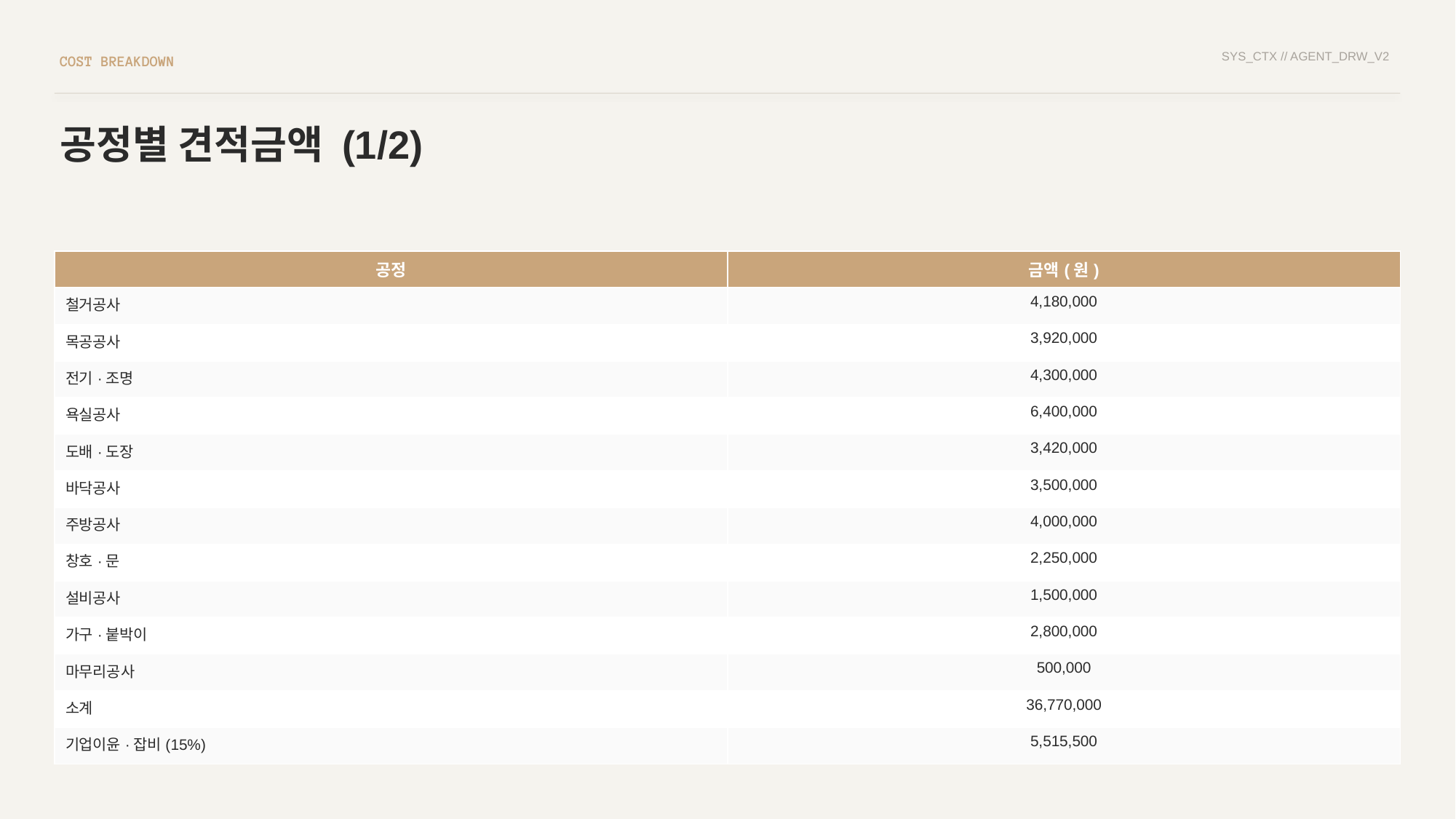

SYS_CTX // AGENT_DRW_V2
COST BREAKDOWN

공정별 견적금액 (1/2)
| 공정 | 금액(원) |
| --- | --- |
| 철거공사 | 4,180,000 |
| 목공공사 | 3,920,000 |
| 전기·조명 | 4,300,000 |
| 욕실공사 | 6,400,000 |
| 도배·도장 | 3,420,000 |
| 바닥공사 | 3,500,000 |
| 주방공사 | 4,000,000 |
| 창호·문 | 2,250,000 |
| 설비공사 | 1,500,000 |
| 가구·붙박이 | 2,800,000 |
| 마무리공사 | 500,000 |
| 소계 | 36,770,000 |
| 기업이윤·잡비(15%) | 5,515,500 |